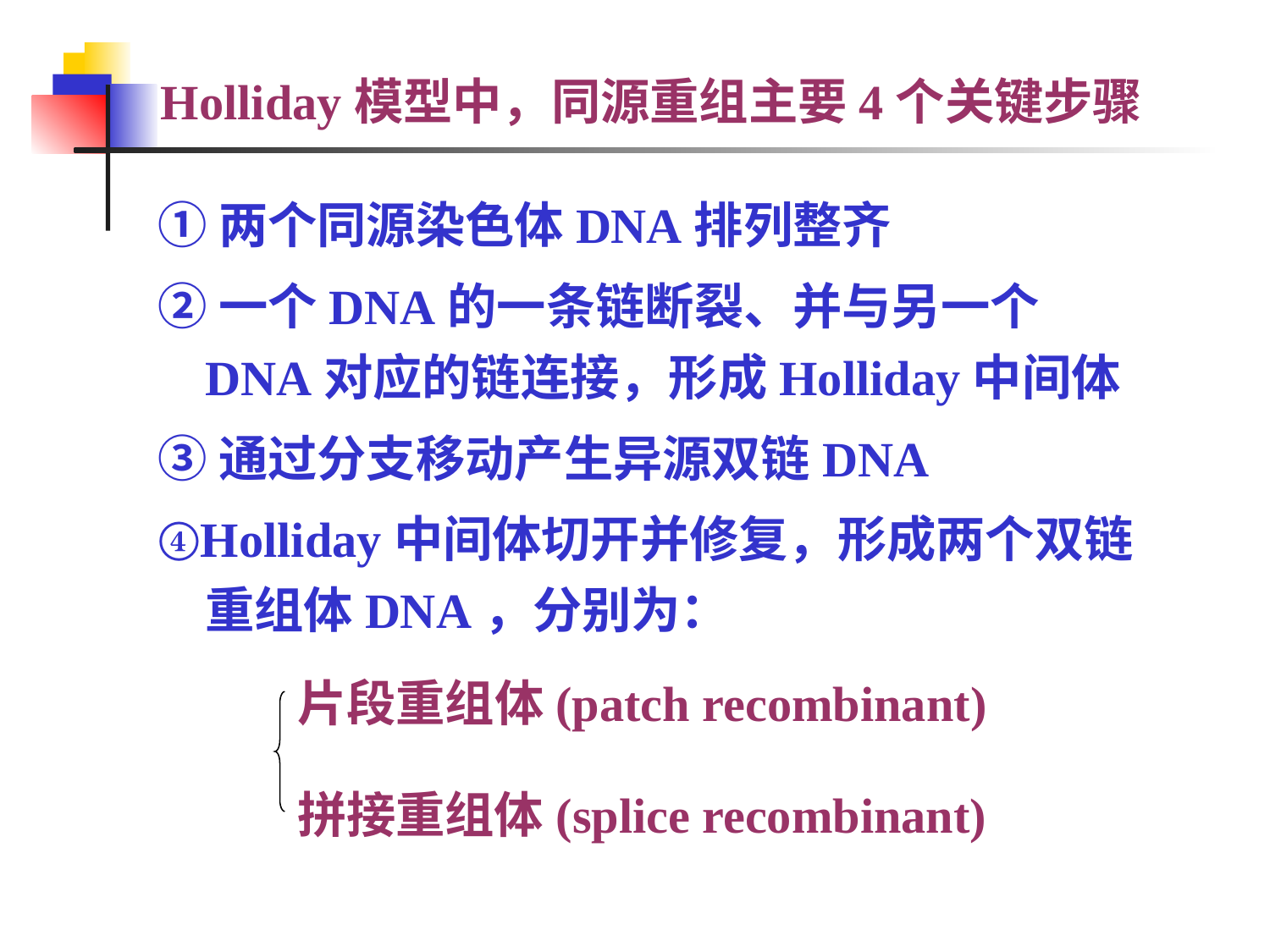

# Holliday模型中，同源重组主要4个关键步骤
①两个同源染色体DNA排列整齐
②一个DNA的一条链断裂、并与另一个DNA对应的链连接，形成Holliday中间体
③通过分支移动产生异源双链DNA
④Holliday中间体切开并修复，形成两个双链重组体DNA，分别为：
片段重组体(patch recombinant)

拼接重组体(splice recombinant)